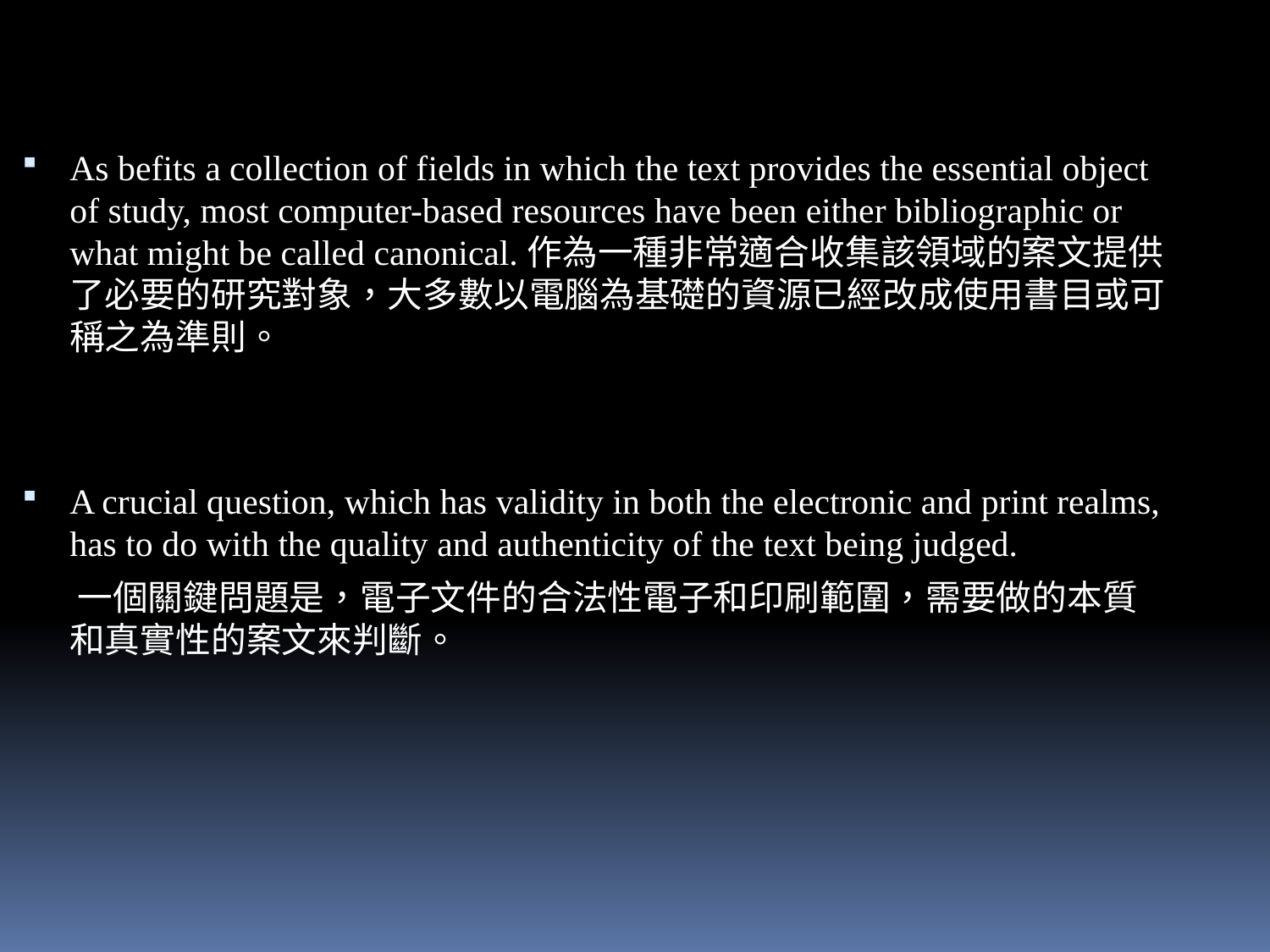

As befits a collection of fields in which the text provides the essential object of study, most computer-based resources have been either bibliographic or what might be called canonical.作為一種非常適合收集該領域的案文提供了必要的研究對象，大多數以電腦為基礎的資源已經改成使用書目或可稱之為準則。

A crucial question, which has validity in both the electronic and print realms, has to do with the quality and authenticity of the text being judged.
      一個關鍵問題是，電子文件的合法性電子和印刷範圍，需要做的本質和真實性的案文來判斷。